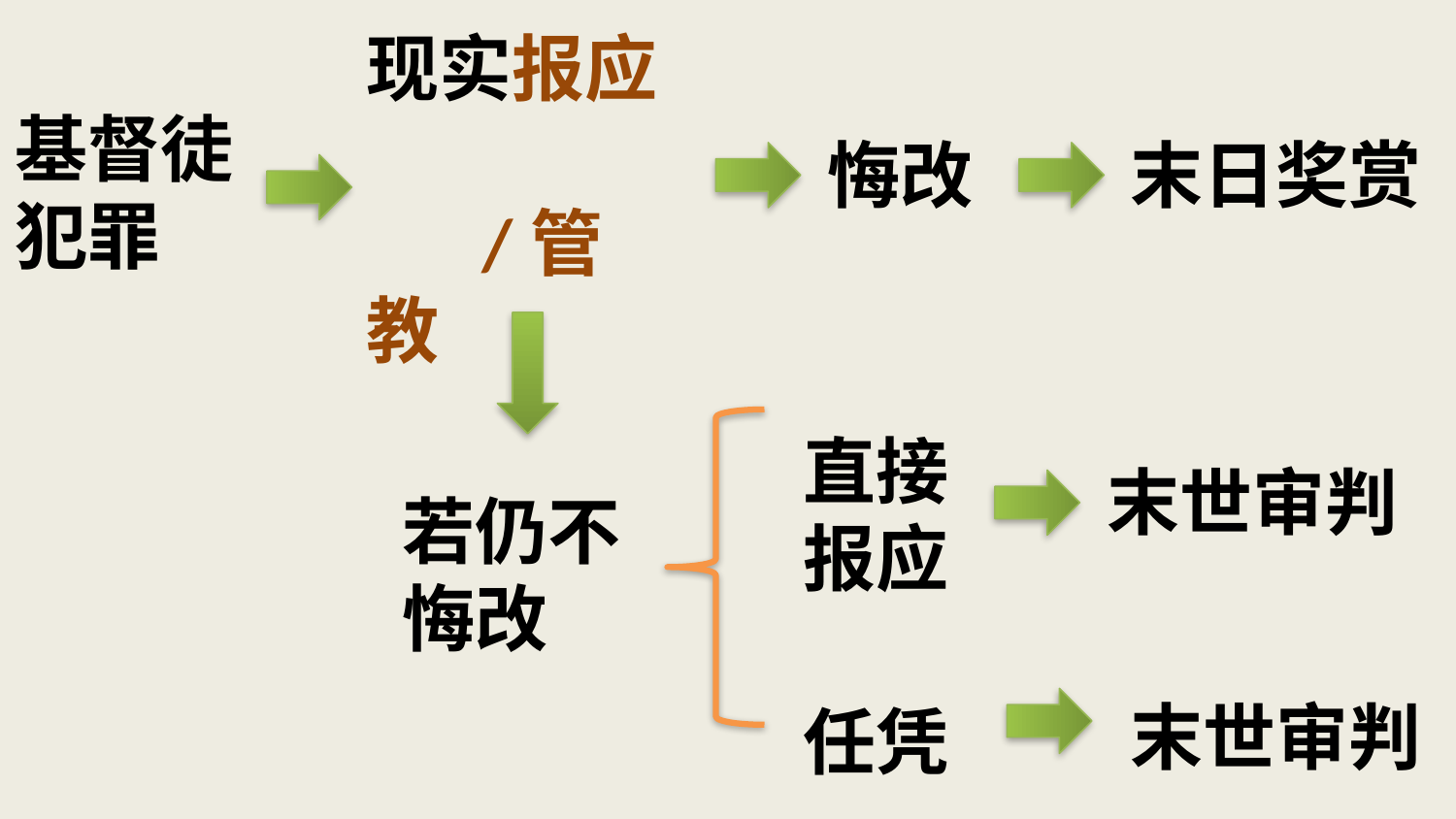

# 基督徒犯罪
悔改
末日奖赏
现实报应
       /管教

直接报应
末世审判

若仍不悔改
末世审判
任凭